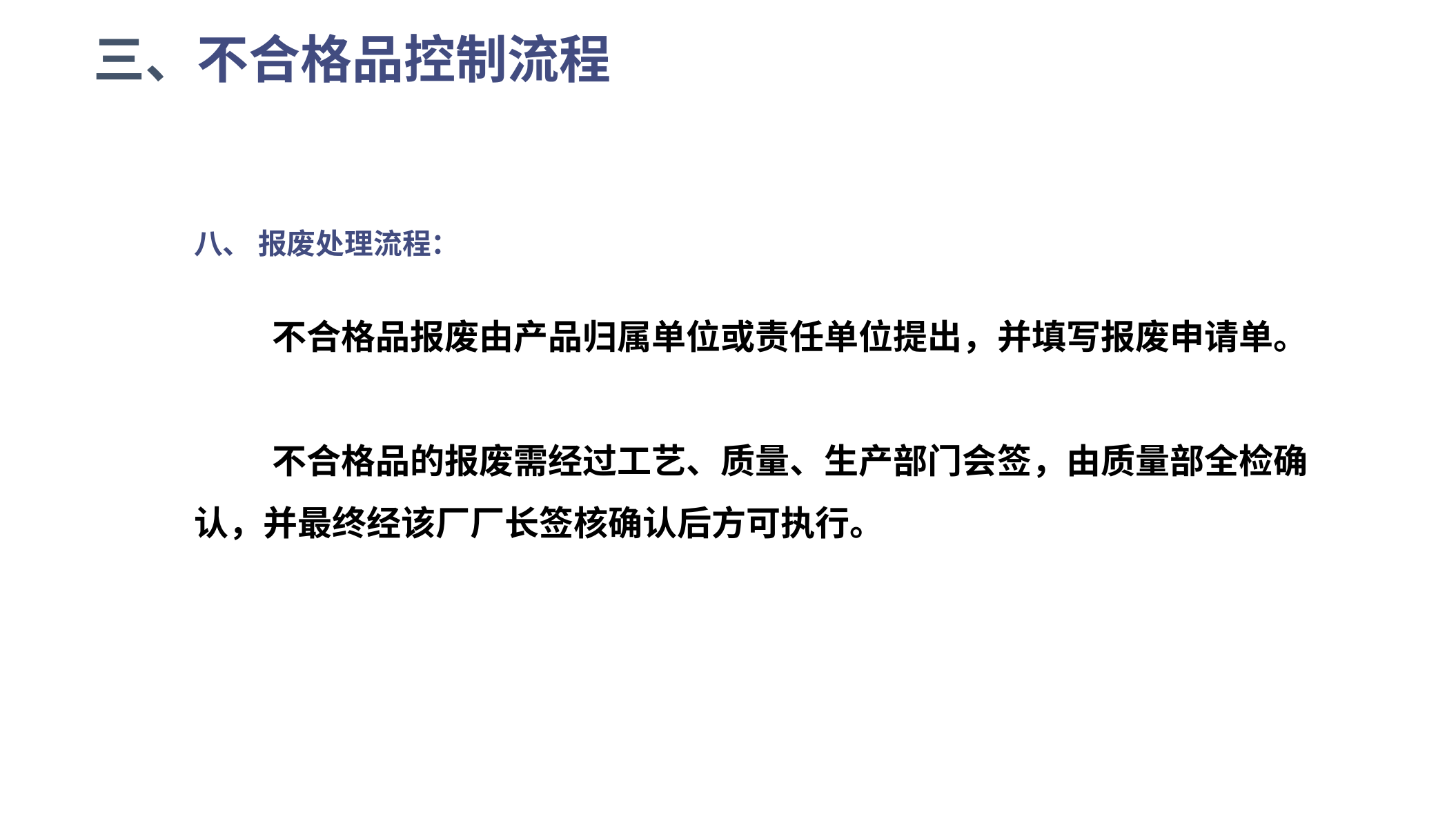

三、不合格品控制流程
八、 报废处理流程：

         不合格品报废由产品归属单位或责任单位提出，并填写报废申请单。

         不合格品的报废需经过工艺、质量、生产部门会签，由质量部全检确认，并最终经该厂厂长签核确认后方可执行。